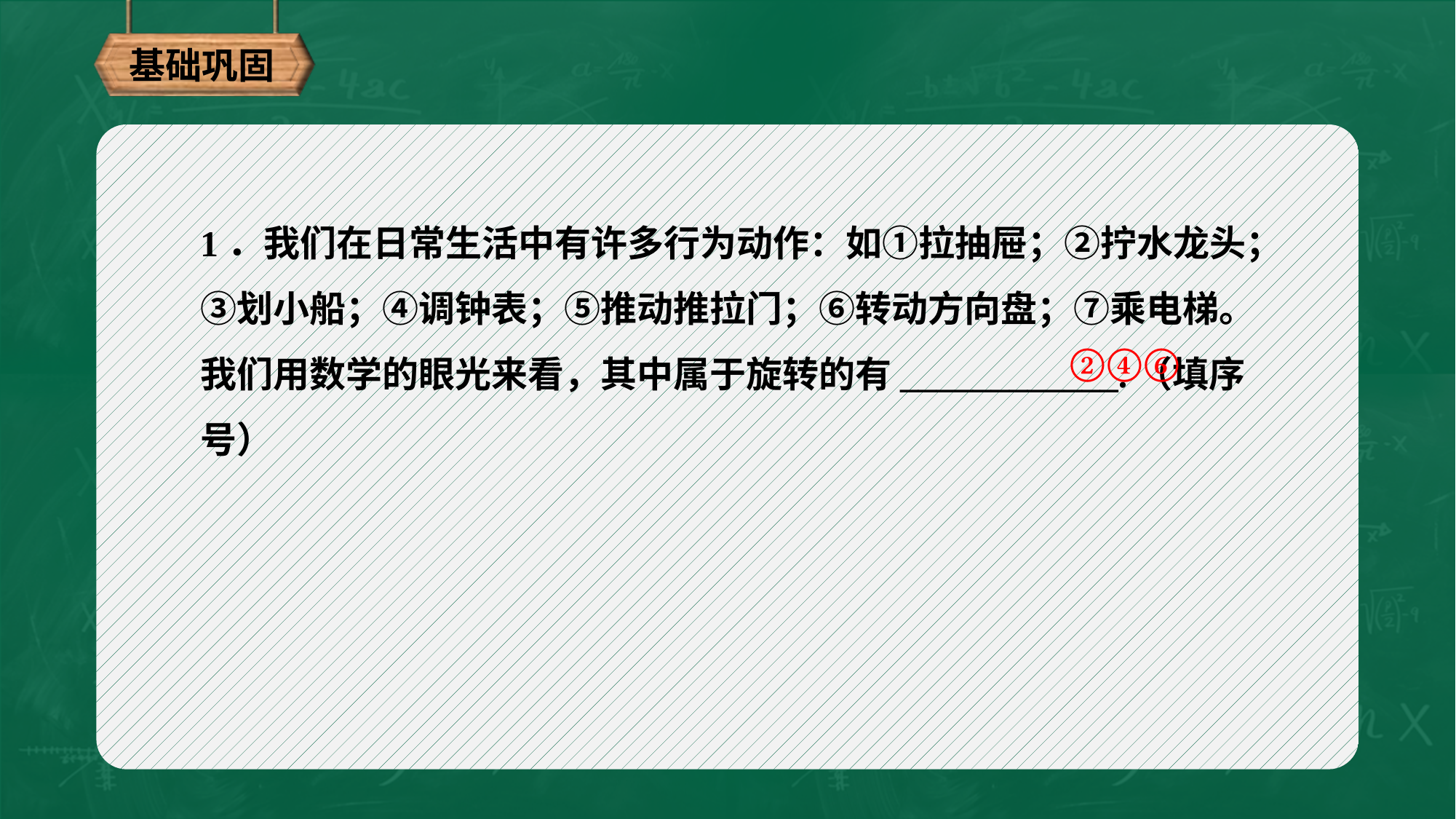

基础巩固
1．我们在日常生活中有许多行为动作：如①拉抽屉；②拧水龙头；③划小船；④调钟表；⑤推动推拉门；⑥转动方向盘；⑦乘电梯。我们用数学的眼光来看，其中属于旋转的有____________.（填序号）
②④⑥